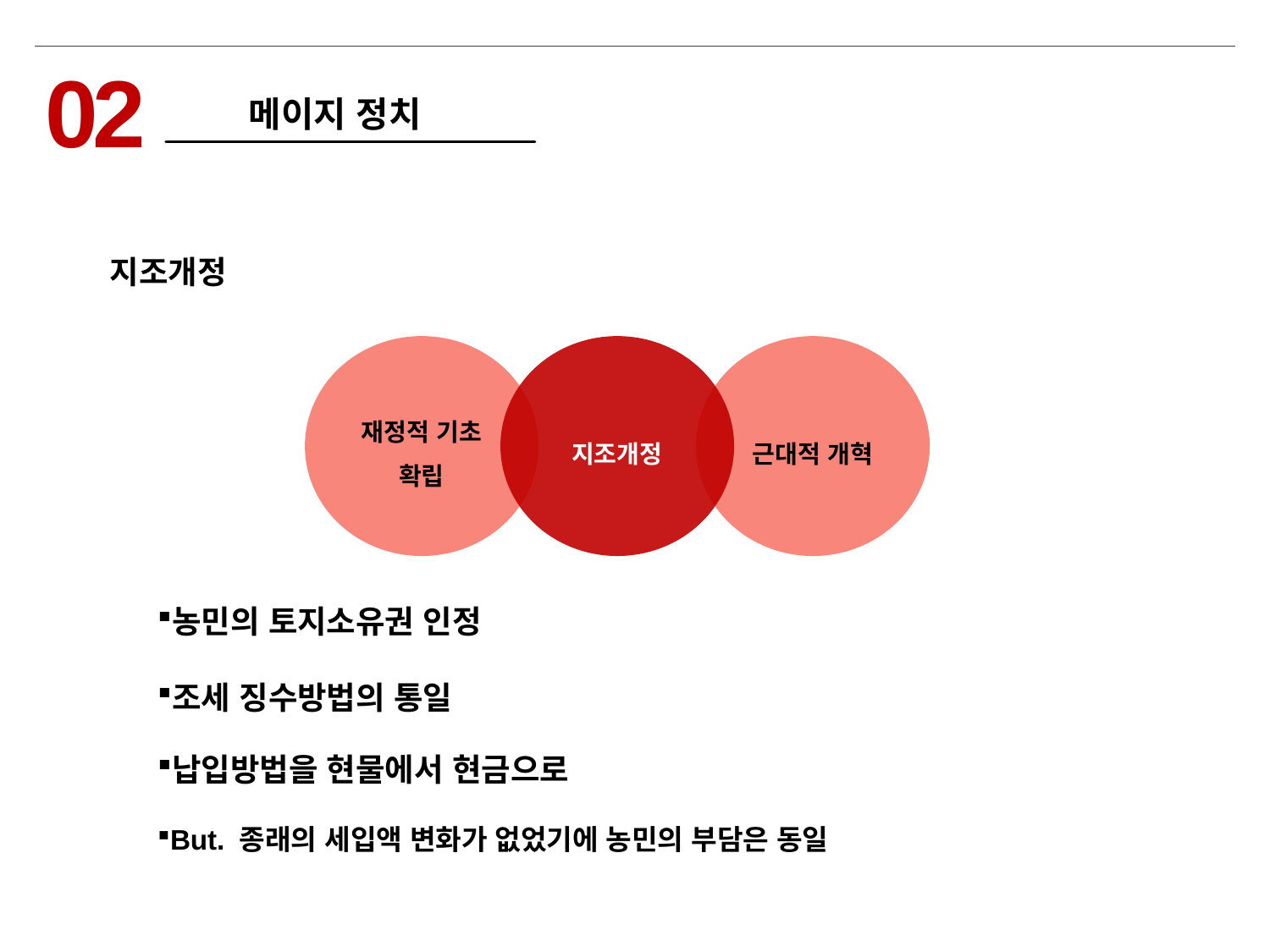

02
메이지 정치
지조개정
재정적 기초 확립
지조개정
근대적 개혁
농민의 토지소유권 인정

조세 징수방법의 통일

납입방법을 현물에서 현금으로

But. 종래의 세입액 변화가 없었기에 농민의 부담은 동일